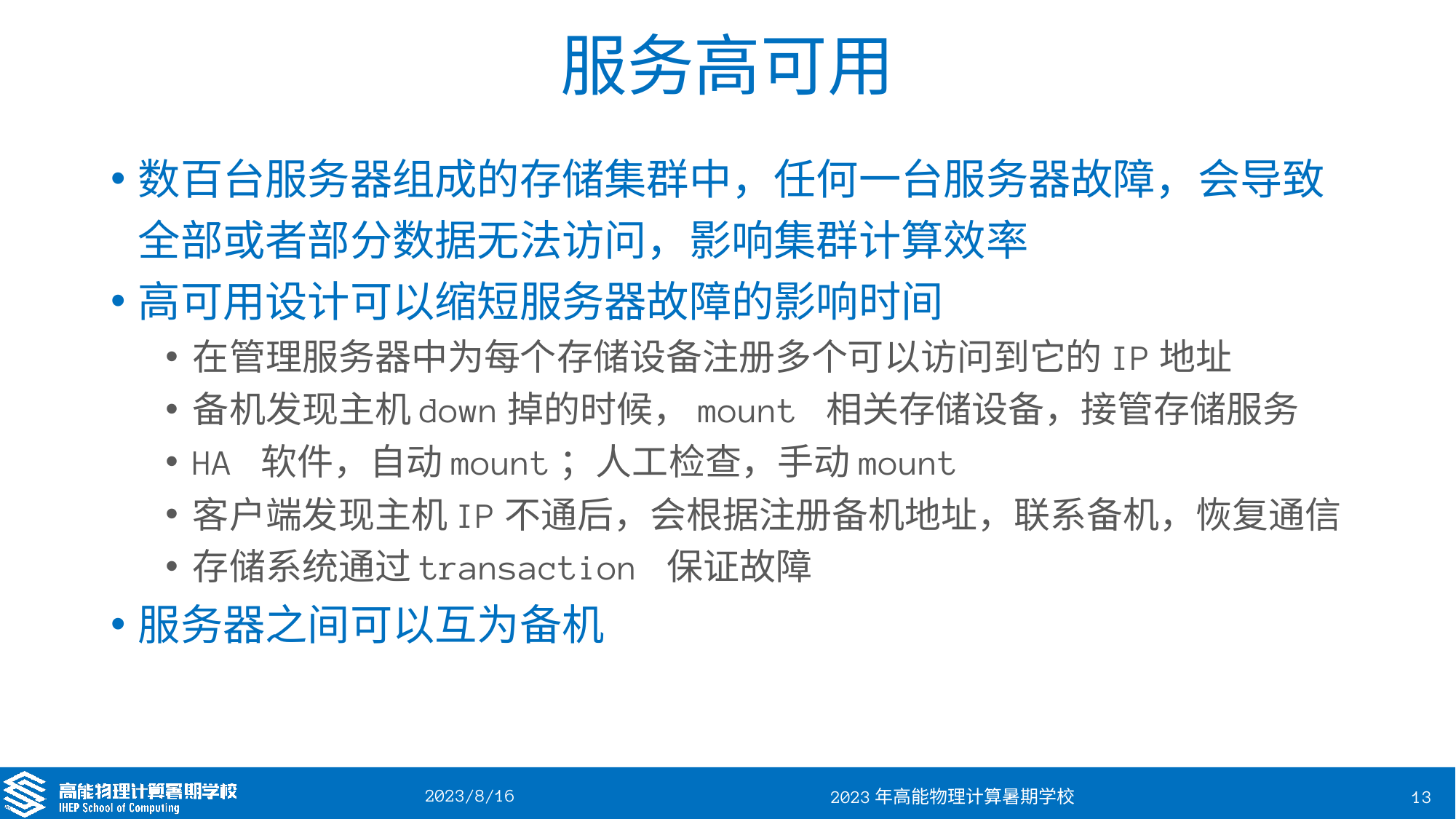

# 服务高可用
数百台服务器组成的存储集群中，任何一台服务器故障，会导致全部或者部分数据无法访问，影响集群计算效率
高可用设计可以缩短服务器故障的影响时间
在管理服务器中为每个存储设备注册多个可以访问到它的IP地址
备机发现主机down掉的时候，mount 相关存储设备，接管存储服务
HA 软件，自动mount；人工检查，手动mount
客户端发现主机IP不通后，会根据注册备机地址，联系备机，恢复通信
存储系统通过transaction 保证故障
服务器之间可以互为备机

2023/8/16
2023年高能物理计算暑期学校
13